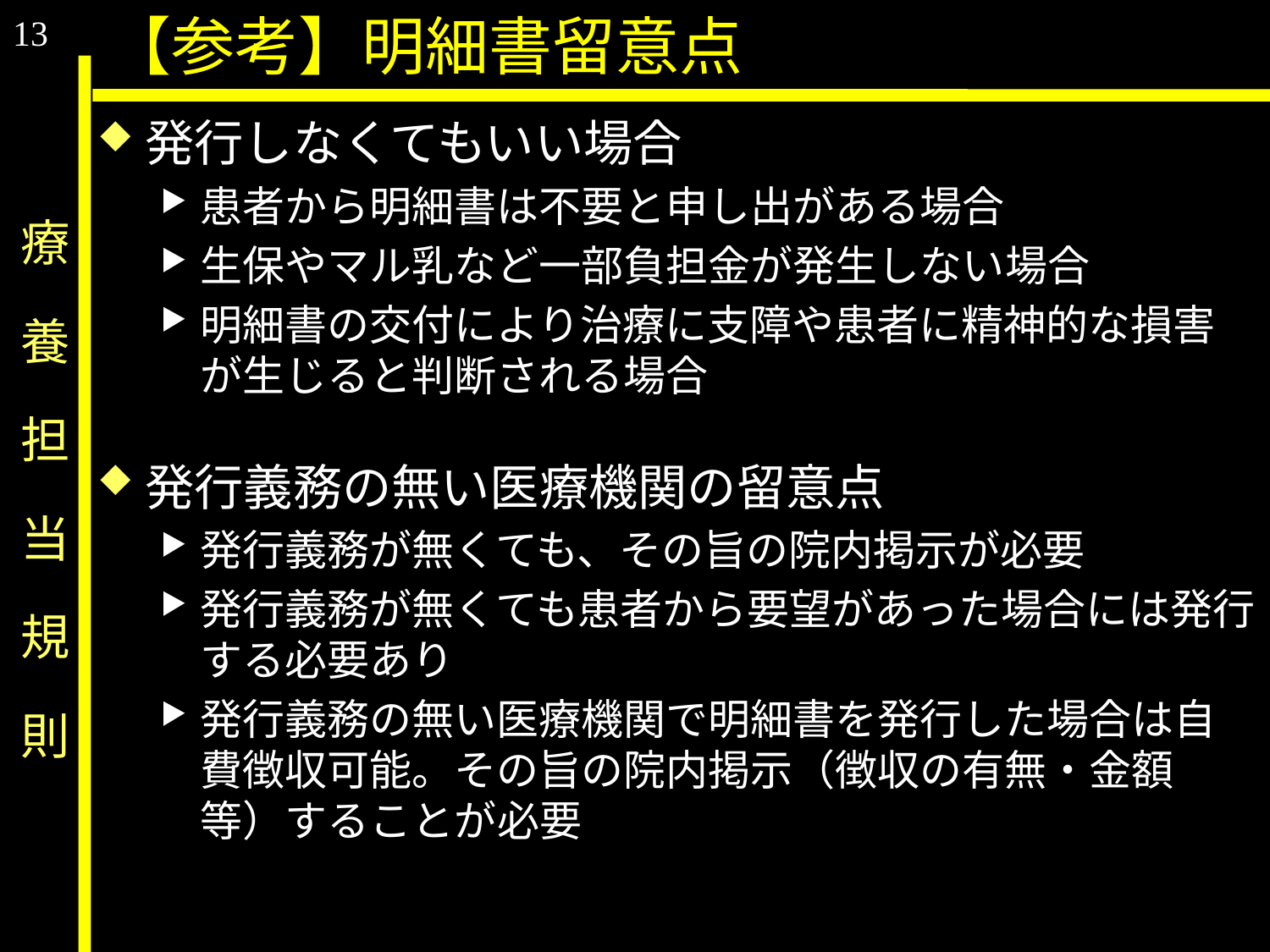

13
【参考】明細書留意点

発行しなくてもいい場合
患者から明細書は不要と申し出がある場合
生保やマル乳など一部負担金が発生しない場合
明細書の交付により治療に支障や患者に精神的な損害が生じると判断される場合

発行義務の無い医療機関の留意点
発行義務が無くても、その旨の院内掲示が必要
発行義務が無くても患者から要望があった場合には発行する必要あり
発行義務の無い医療機関で明細書を発行した場合は自費徴収可能。その旨の院内掲示（徴収の有無・金額等）することが必要
# 療　養　担　当　規　則